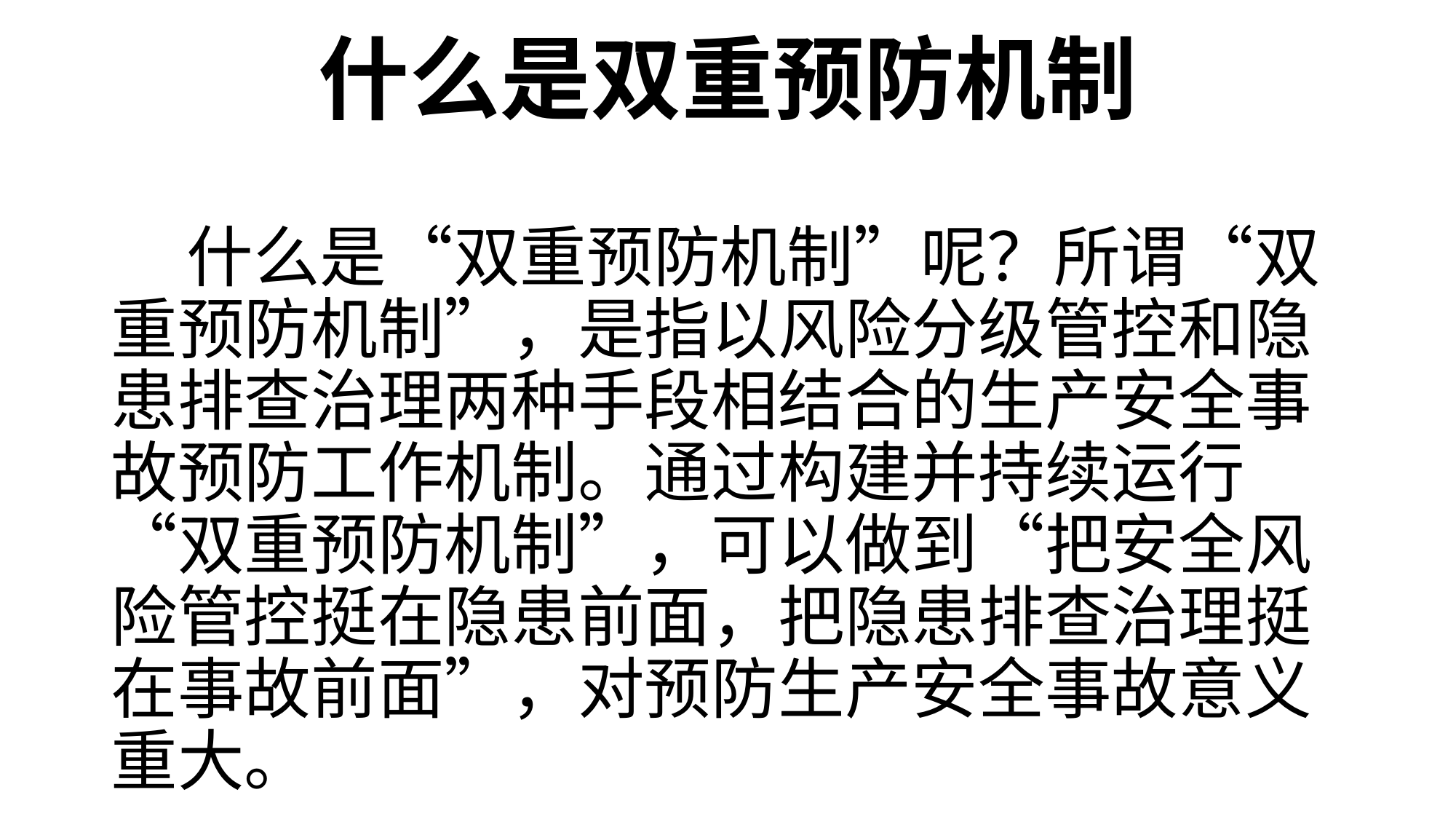

# 什么是双重预防机制
    什么是“双重预防机制”呢？所谓“双重预防机制”，是指以风险分级管控和隐患排查治理两种手段相结合的生产安全事故预防工作机制。通过构建并持续运行“双重预防机制”，可以做到“把安全风险管控挺在隐患前面，把隐患排查治理挺在事故前面”，对预防生产安全事故意义重大。